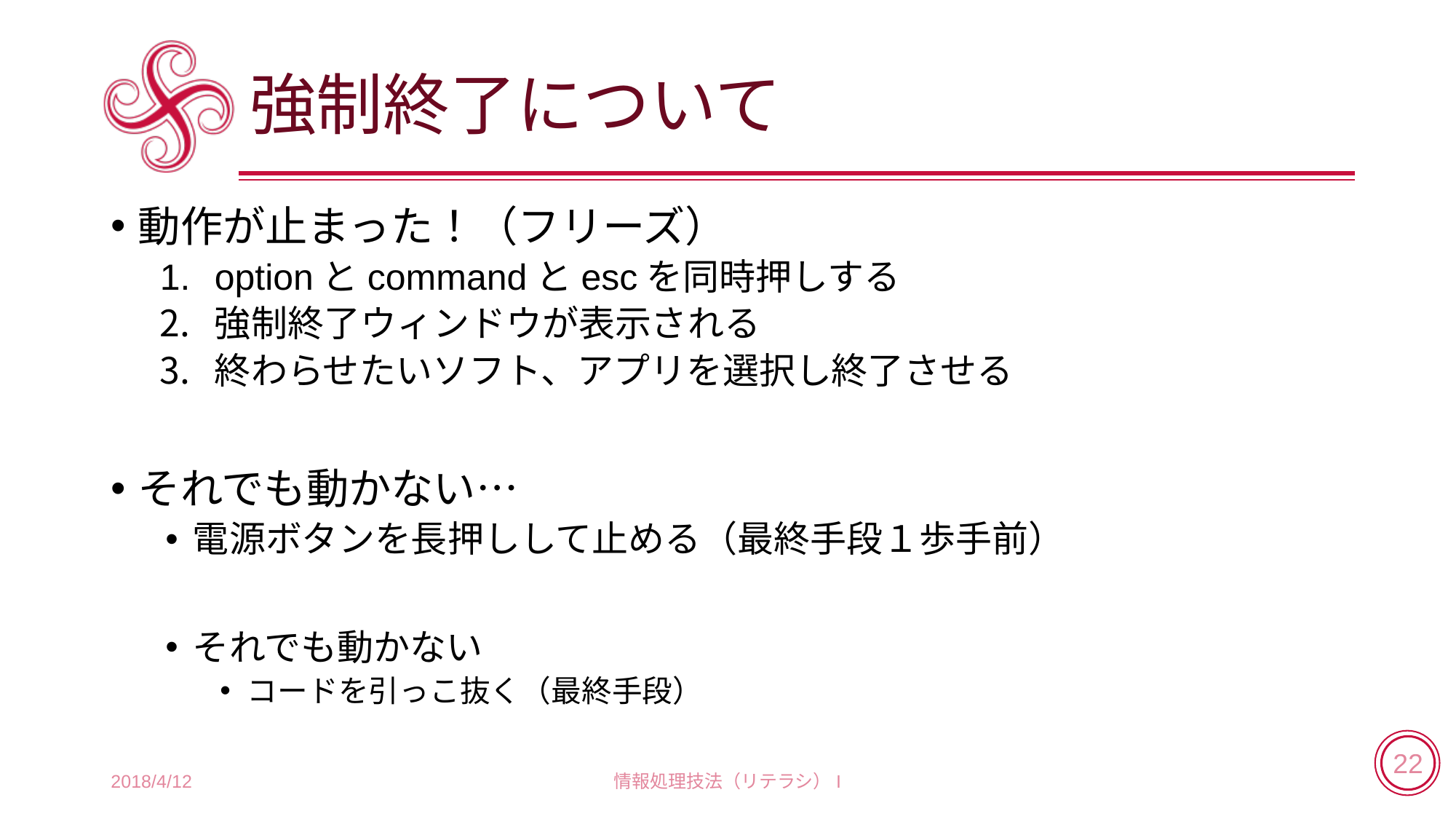

# 強制終了について
動作が止まった！（フリーズ）
optionとcommandとescを同時押しする
強制終了ウィンドウが表示される
終わらせたいソフト、アプリを選択し終了させる

それでも動かない…
電源ボタンを長押しして止める（最終手段１歩手前）

それでも動かない
コードを引っこ抜く（最終手段）

2018/4/12
情報処理技法（リテラシ）I